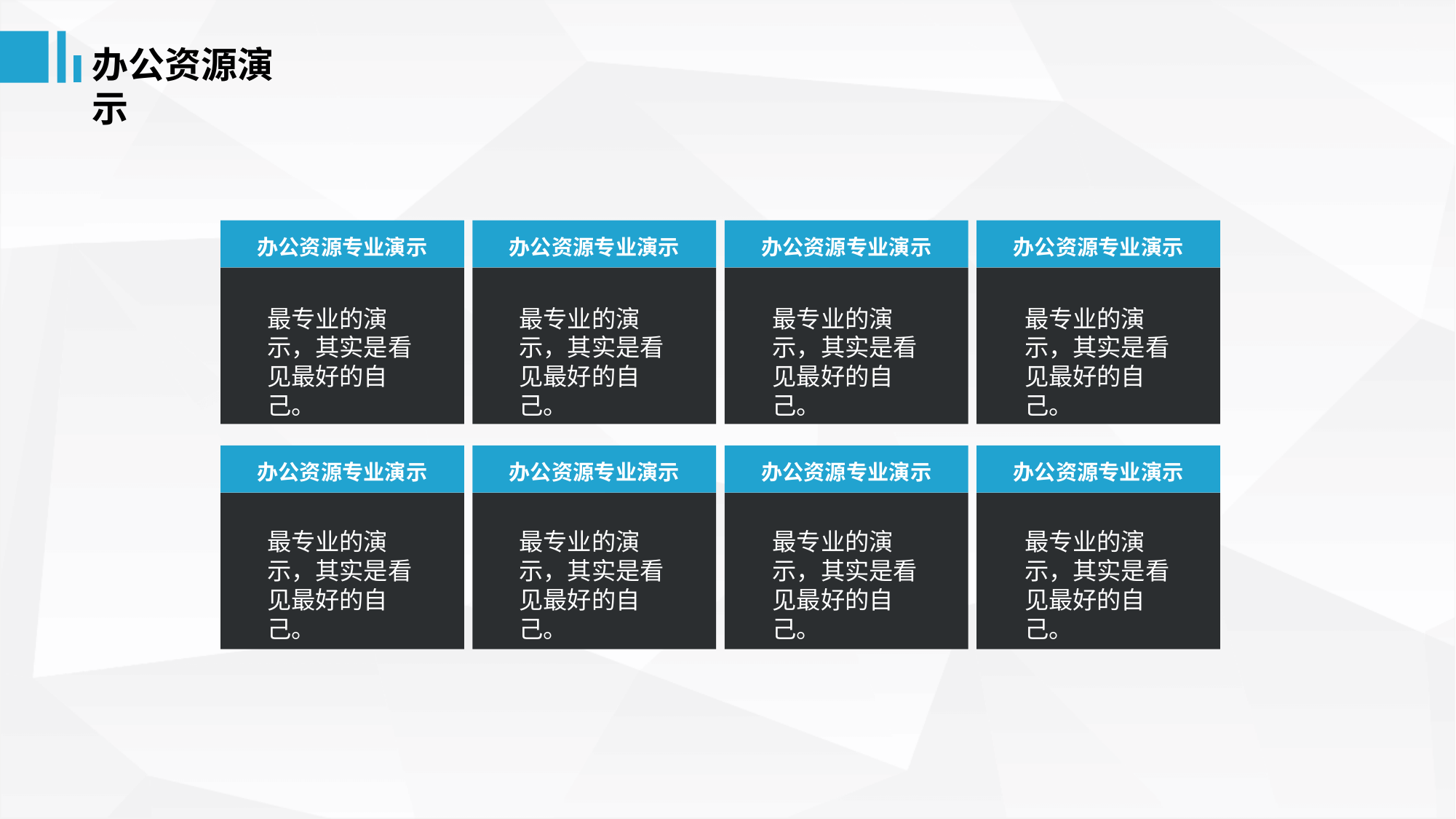

办公资源演示

办公资源专业演示

最专业的演示，其实是看见最好的自己。
办公资源专业演示

最专业的演示，其实是看见最好的自己。
办公资源专业演示

最专业的演示，其实是看见最好的自己。
办公资源专业演示

最专业的演示，其实是看见最好的自己。
办公资源专业演示

最专业的演示，其实是看见最好的自己。
办公资源专业演示

最专业的演示，其实是看见最好的自己。
办公资源专业演示

最专业的演示，其实是看见最好的自己。
办公资源专业演示

最专业的演示，其实是看见最好的自己。